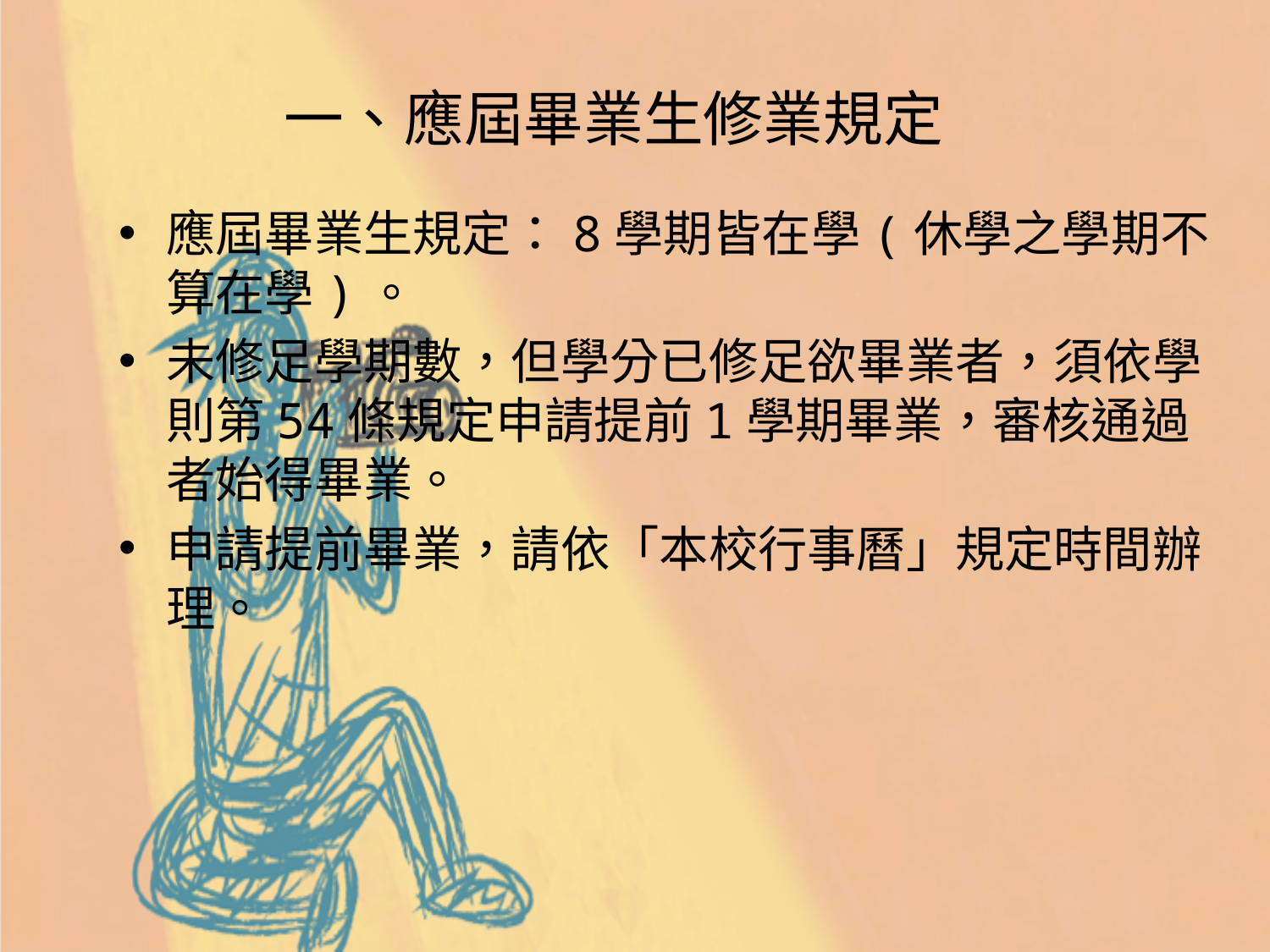

# 一、應屆畢業生修業規定
應屆畢業生規定：8學期皆在學(休學之學期不算在學)。
未修足學期數，但學分已修足欲畢業者，須依學則第54條規定申請提前1學期畢業，審核通過者始得畢業。
申請提前畢業，請依「本校行事曆」規定時間辦理。
2